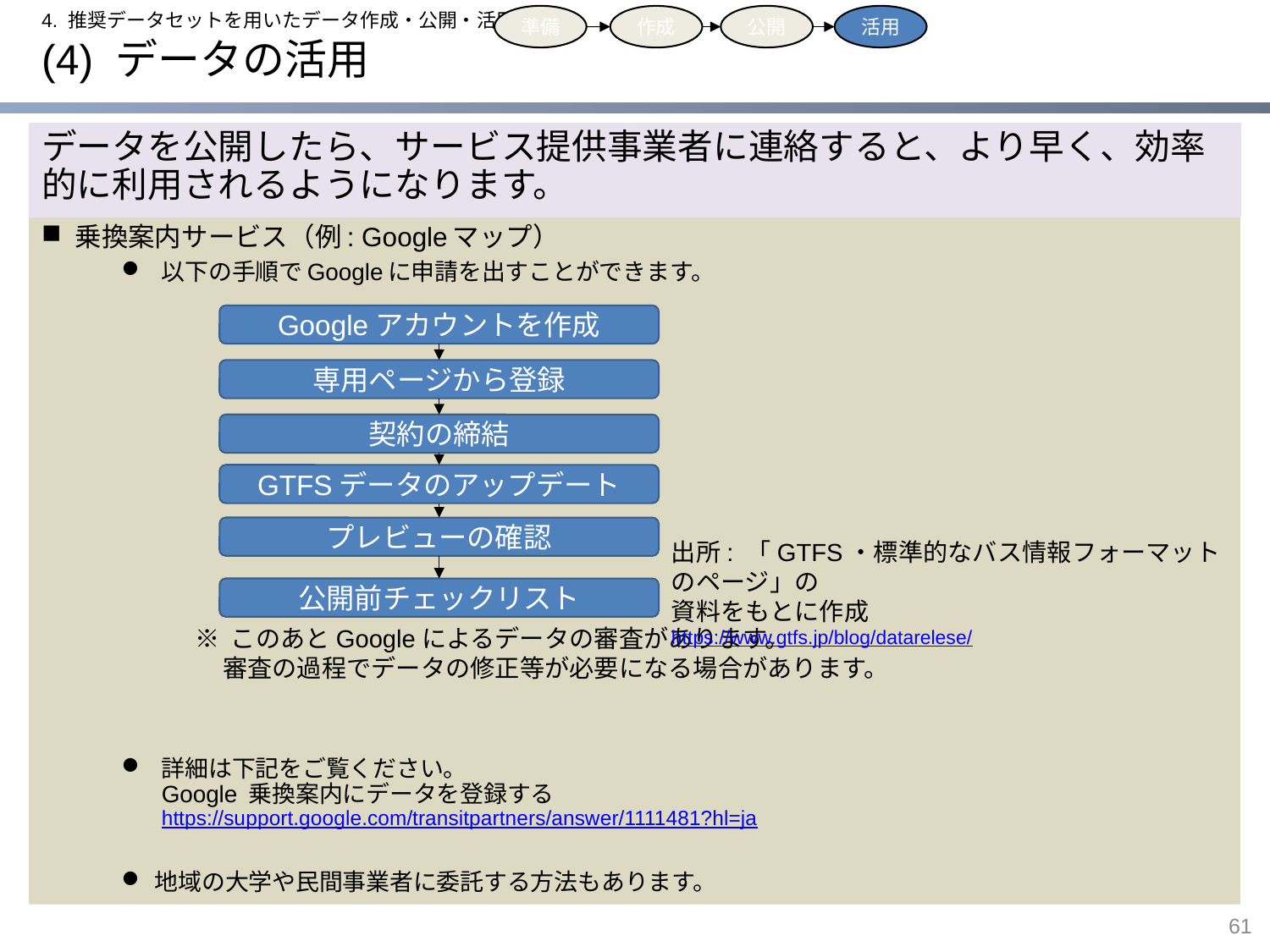

4. 推奨データセットを用いたデータ作成・公開・活用手法
公開
活用
準備
作成
# (4) データの活用
データを公開したら、サービス提供事業者に連絡すると、より早く、効率的に利用されるようになります。
乗換案内サービス（例: Googleマップ）
以下の手順でGoogleに申請を出すことができます。

詳細は下記をご覧ください。
Google 乗換案内にデータを登録する
https://support.google.com/transitpartners/answer/1111481?hl=ja

地域の大学や民間事業者に委託する方法もあります。
Googleアカウントを作成
専用ページから登録
契約の締結
GTFSデータのアップデート
プレビューの確認
出所: 「GTFS・標準的なバス情報フォーマットのページ」の
資料をもとに作成
https://www.gtfs.jp/blog/datarelese/
公開前チェックリスト
※ このあとGoogleによるデータの審査があります。
    審査の過程でデータの修正等が必要になる場合があります。